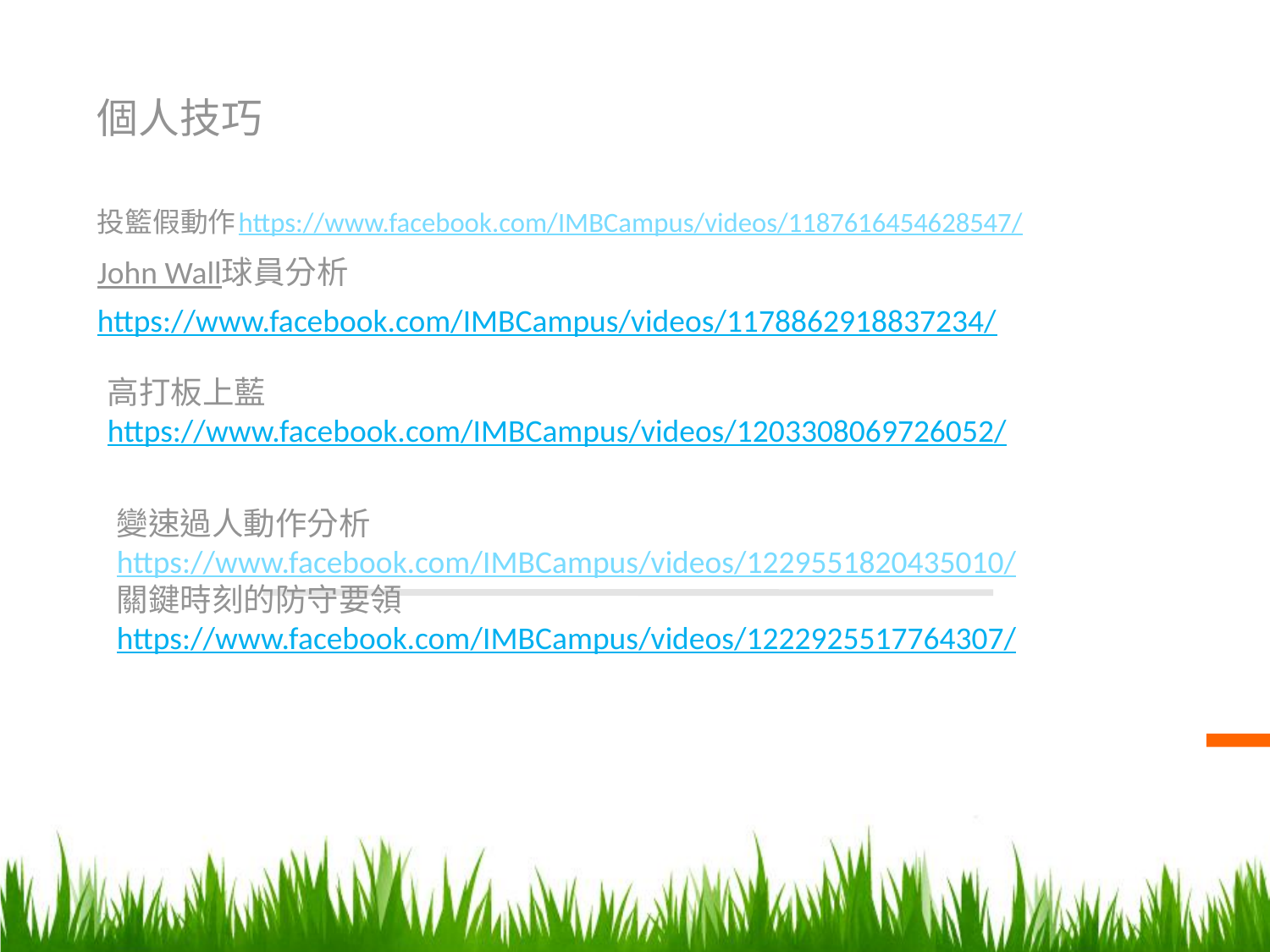

個人技巧

投籃假動作https://www.facebook.com/IMBCampus/videos/1187616454628547/

John Wall球員分析

https://www.facebook.com/IMBCampus/videos/1178862918837234/

高打板上藍
https://www.facebook.com/IMBCampus/videos/1203308069726052/
變速過人動作分析
https://www.facebook.com/IMBCampus/videos/1229551820435010/
關鍵時刻的防守要領
https://www.facebook.com/IMBCampus/videos/1222925517764307/